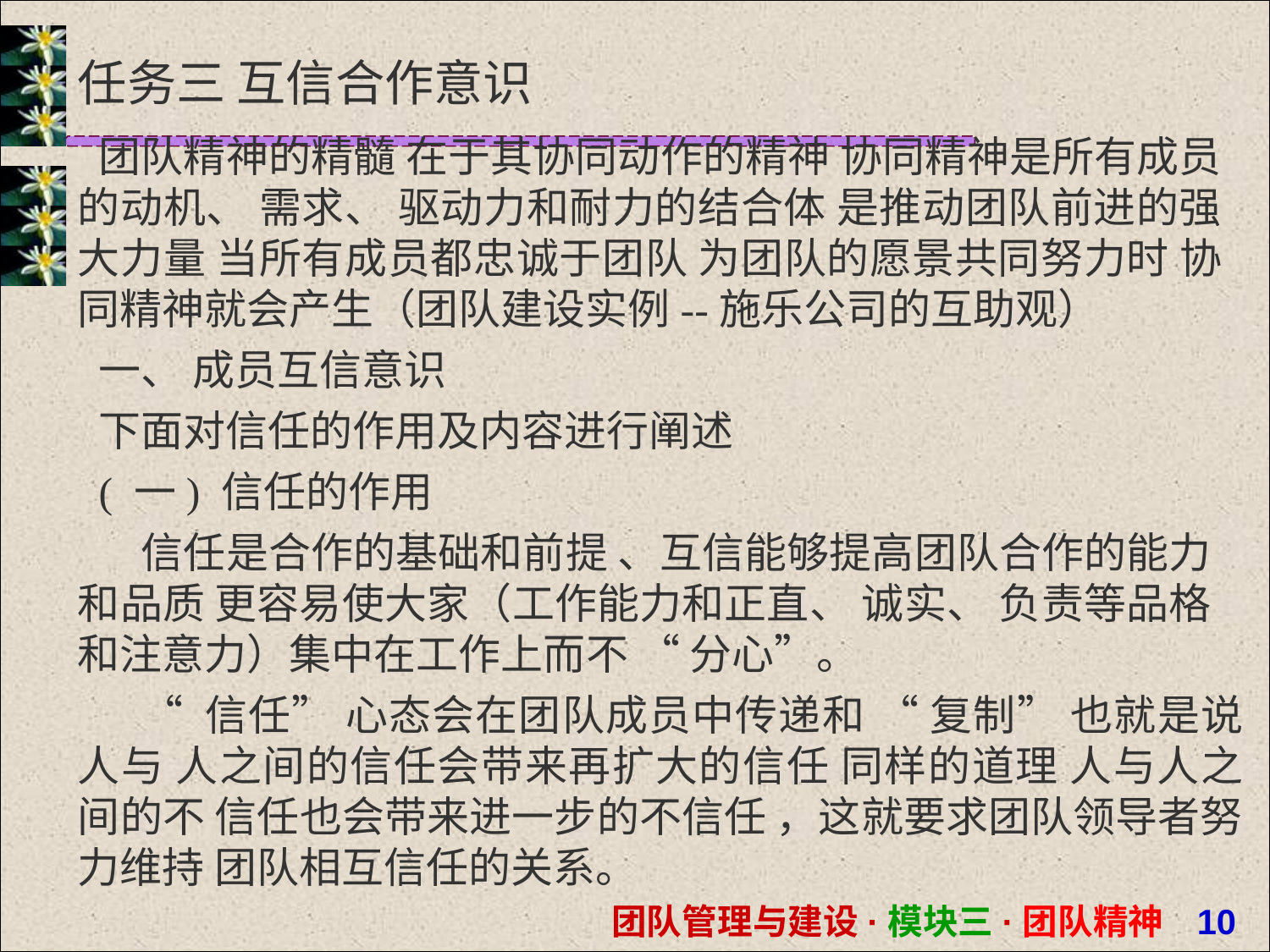

# 任务三 互信合作意识
团队精神的精髓 在于其协同动作的精神 协同精神是所有成员 的动机、 需求、 驱动力和耐力的结合体 是推动团队前进的强 大力量 当所有成员都忠诚于团队 为团队的愿景共同努力时 协 同精神就会产生（团队建设实例--施乐公司的互助观）
一、 成员互信意识
下面对信任的作用及内容进行阐述
( 一) 信任的作用
信任是合作的基础和前提 、互信能够提高团队合作的能力 和品质 更容易使大家（工作能力和正直、 诚实、 负责等品格 和注意力）集中在工作上而不 “ 分心”。
“ 信任” 心态会在团队成员中传递和 “ 复制” 也就是说 人与 人之间的信任会带来再扩大的信任 同样的道理 人与人之间的不 信任也会带来进一步的不信任 ，这就要求团队领导者努力维持 团队相互信任的关系。

团队管理与建设·模块三·团队精神 10